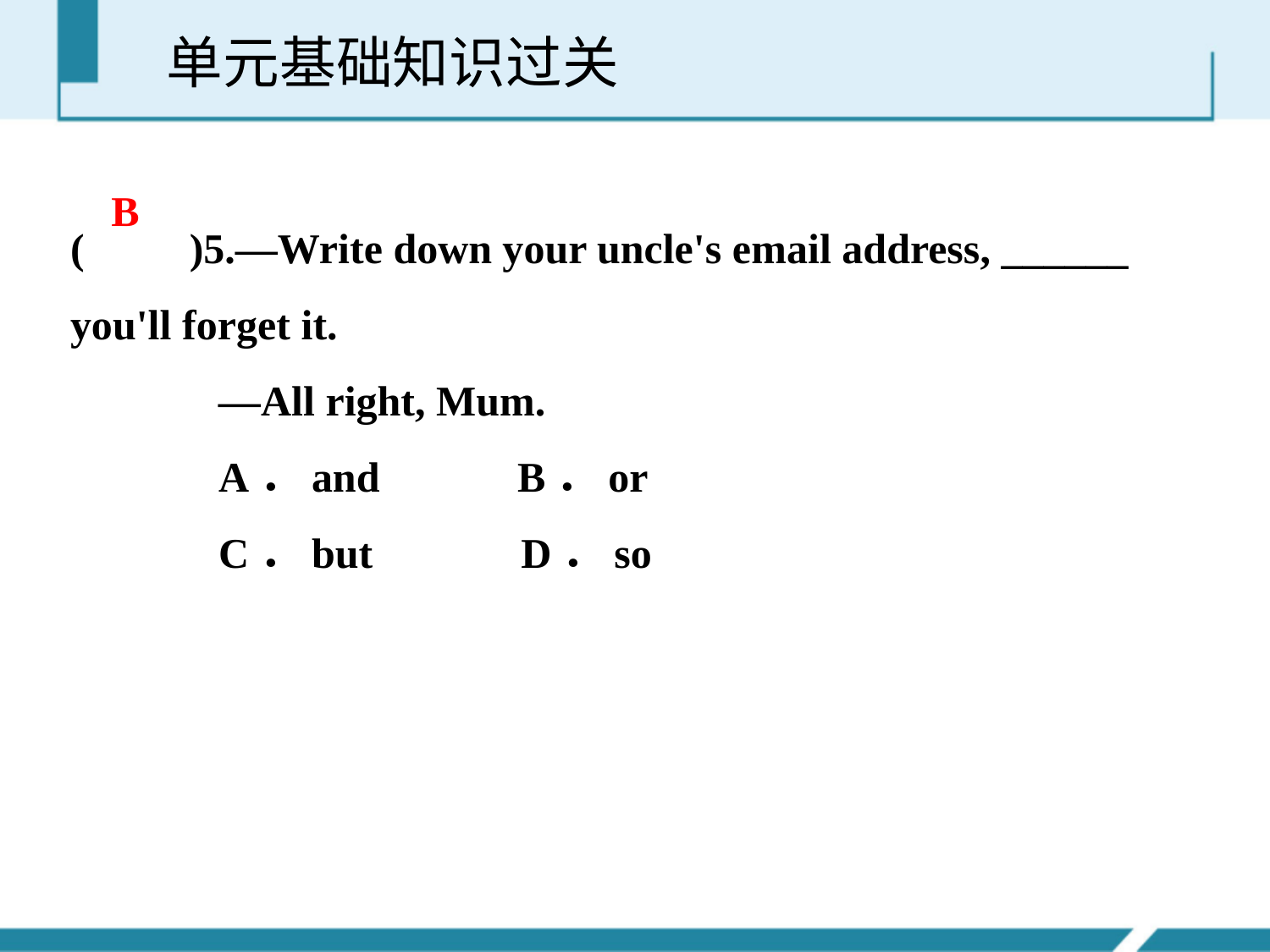

单元基础知识过关
B
(　　)5.—Write down your uncle's e­mail address, ______ you'll forget it.
              —All right, Mum.
              A．and             B．or
              C．but              D．so